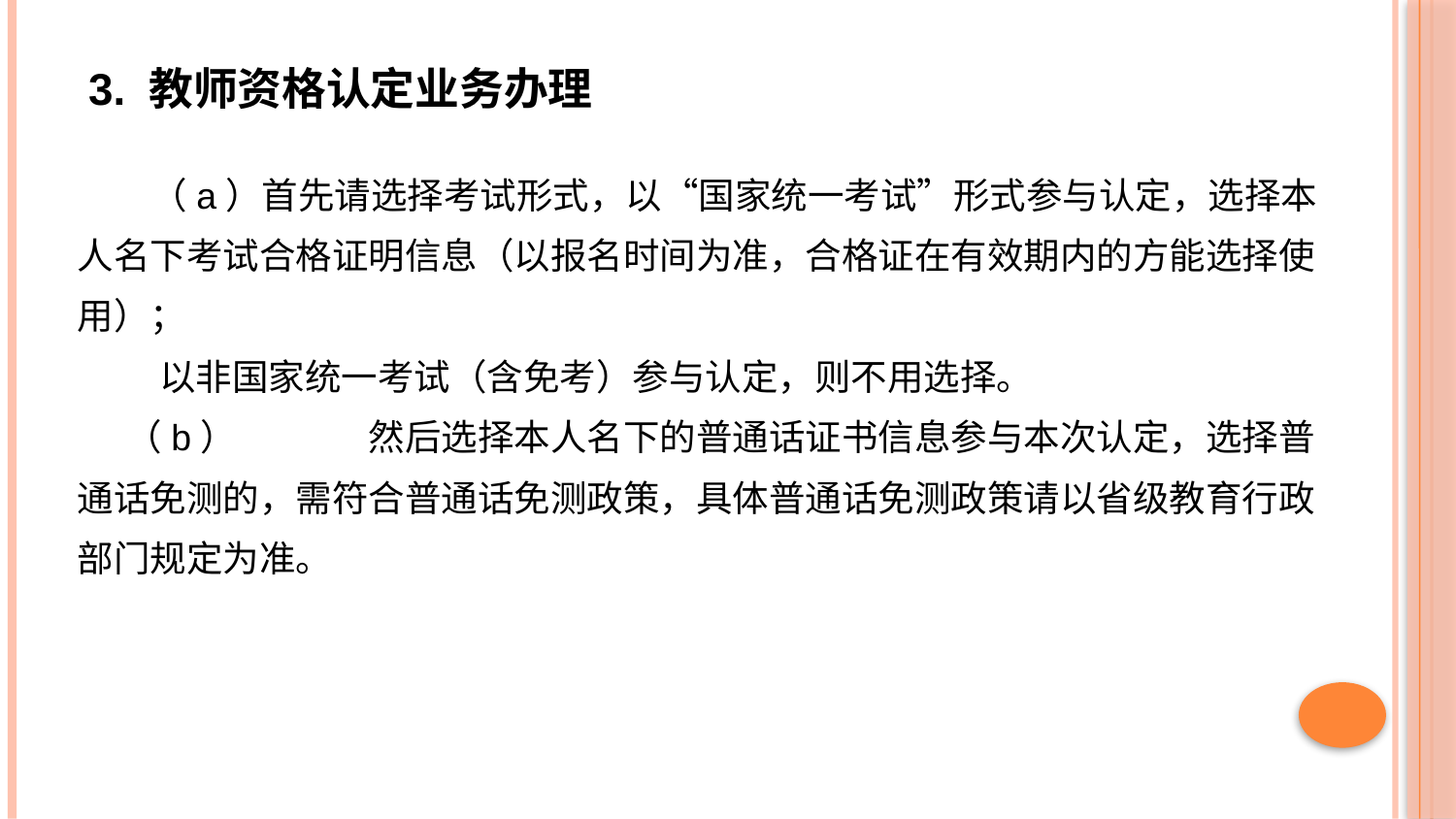

3. 教师资格认定业务办理
  （a）首先请选择考试形式，以“国家统一考试”形式参与认定，选择本人名下考试合格证明信息（以报名时间为准，合格证在有效期内的方能选择使用）；
   以非国家统一考试（含免考）参与认定，则不用选择。
（b）	然后选择本人名下的普通话证书信息参与本次认定，选择普通话免测的，需符合普通话免测政策，具体普通话免测政策请以省级教育行政部门规定为准。